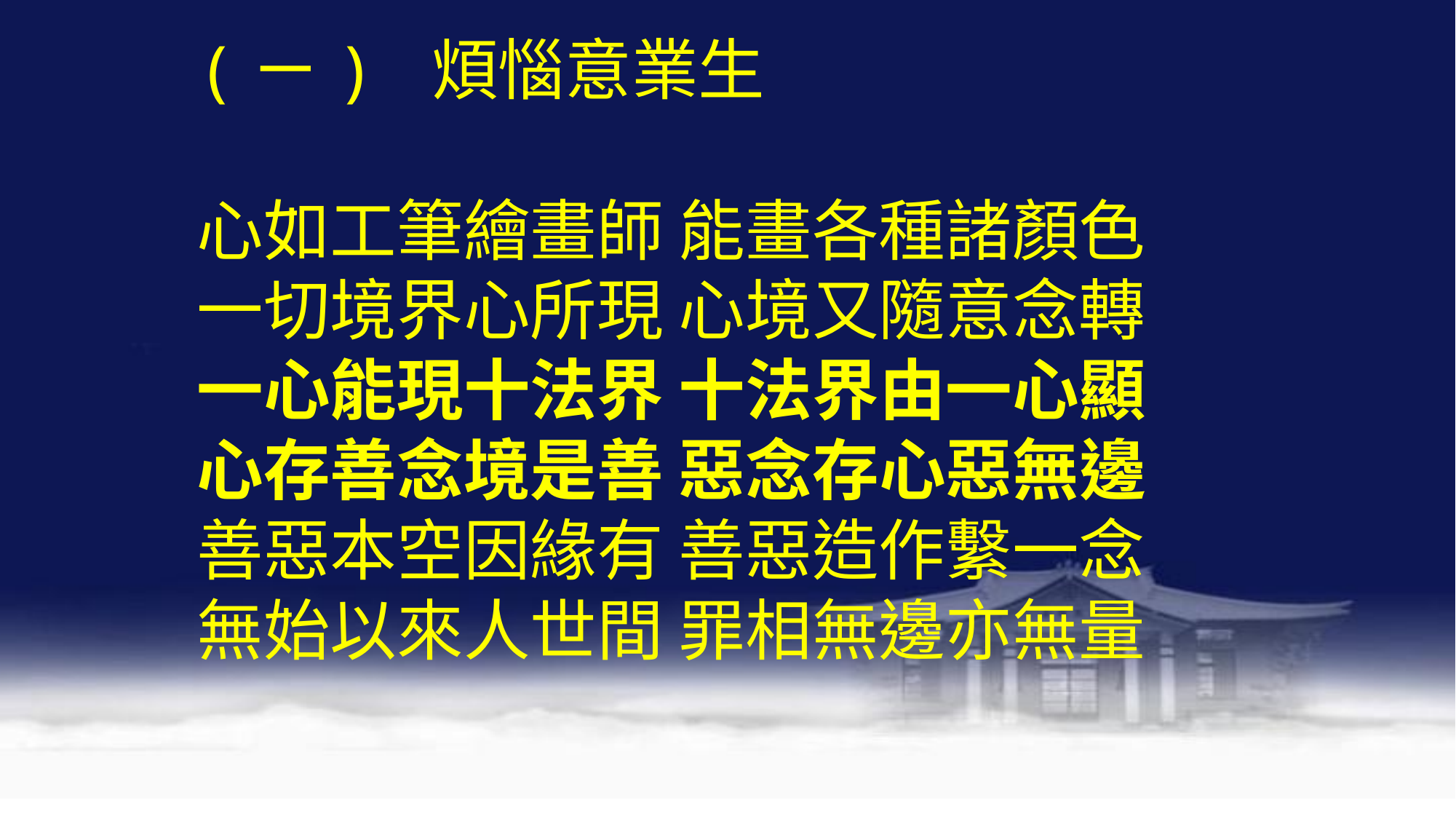

(ㄧ) 煩惱意業生

心如工筆繪畫師 能畫各種諸顏色
一切境界心所現 心境又隨意念轉
一心能現十法界 十法界由一心顯
心存善念境是善 惡念存心惡無邊
善惡本空因緣有 善惡造作繫一念
無始以來人世間 罪相無邊亦無量